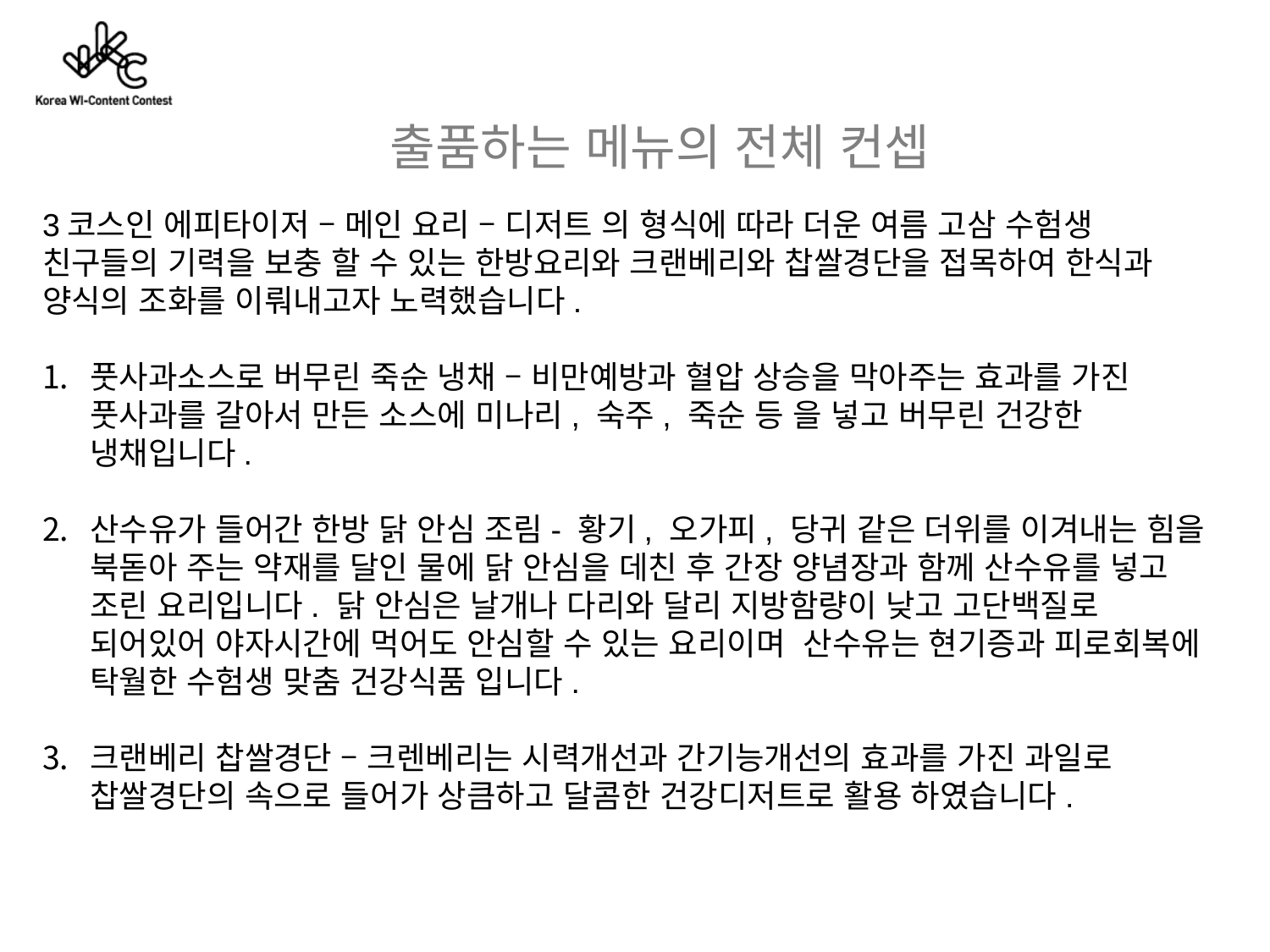

출품하는 메뉴의 전체 컨셉
3코스인 에피타이저 – 메인 요리 – 디저트 의 형식에 따라 더운 여름 고삼 수험생 친구들의 기력을 보충 할 수 있는 한방요리와 크랜베리와 찹쌀경단을 접목하여 한식과 양식의 조화를 이뤄내고자 노력했습니다.

풋사과소스로 버무린 죽순 냉채 – 비만예방과 혈압 상승을 막아주는 효과를 가진 풋사과를 갈아서 만든 소스에 미나리, 숙주, 죽순 등 을 넣고 버무린 건강한 냉채입니다.

산수유가 들어간 한방 닭 안심 조림- 황기, 오가피, 당귀 같은 더위를 이겨내는 힘을 북돋아 주는 약재를 달인 물에 닭 안심을 데친 후 간장 양념장과 함께 산수유를 넣고 조린 요리입니다. 닭 안심은 날개나 다리와 달리 지방함량이 낮고 고단백질로 되어있어 야자시간에 먹어도 안심할 수 있는 요리이며  산수유는 현기증과 피로회복에 탁월한 수험생 맞춤 건강식품 입니다.

크랜베리 찹쌀경단 – 크렌베리는 시력개선과 간기능개선의 효과를 가진 과일로 찹쌀경단의 속으로 들어가 상큼하고 달콤한 건강디저트로 활용 하였습니다.